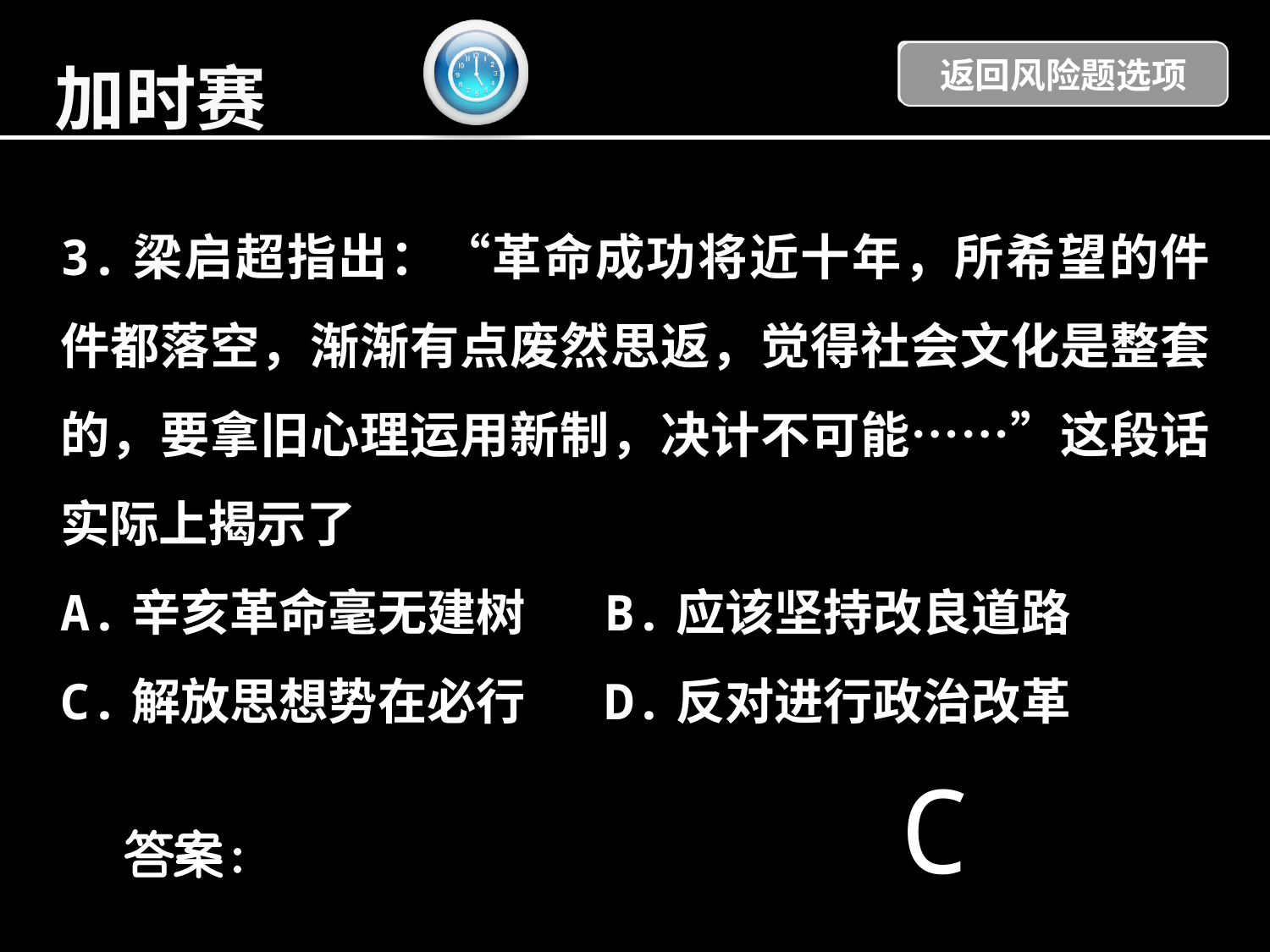

返回风险题选项
加时赛
3.梁启超指出：“革命成功将近十年，所希望的件件都落空，渐渐有点废然思返，觉得社会文化是整套的，要拿旧心理运用新制，决计不可能……”这段话实际上揭示了
A.辛亥革命毫无建树      B.应该坚持改良道路
C.解放思想势在必行      D.反对进行政治改革
         C